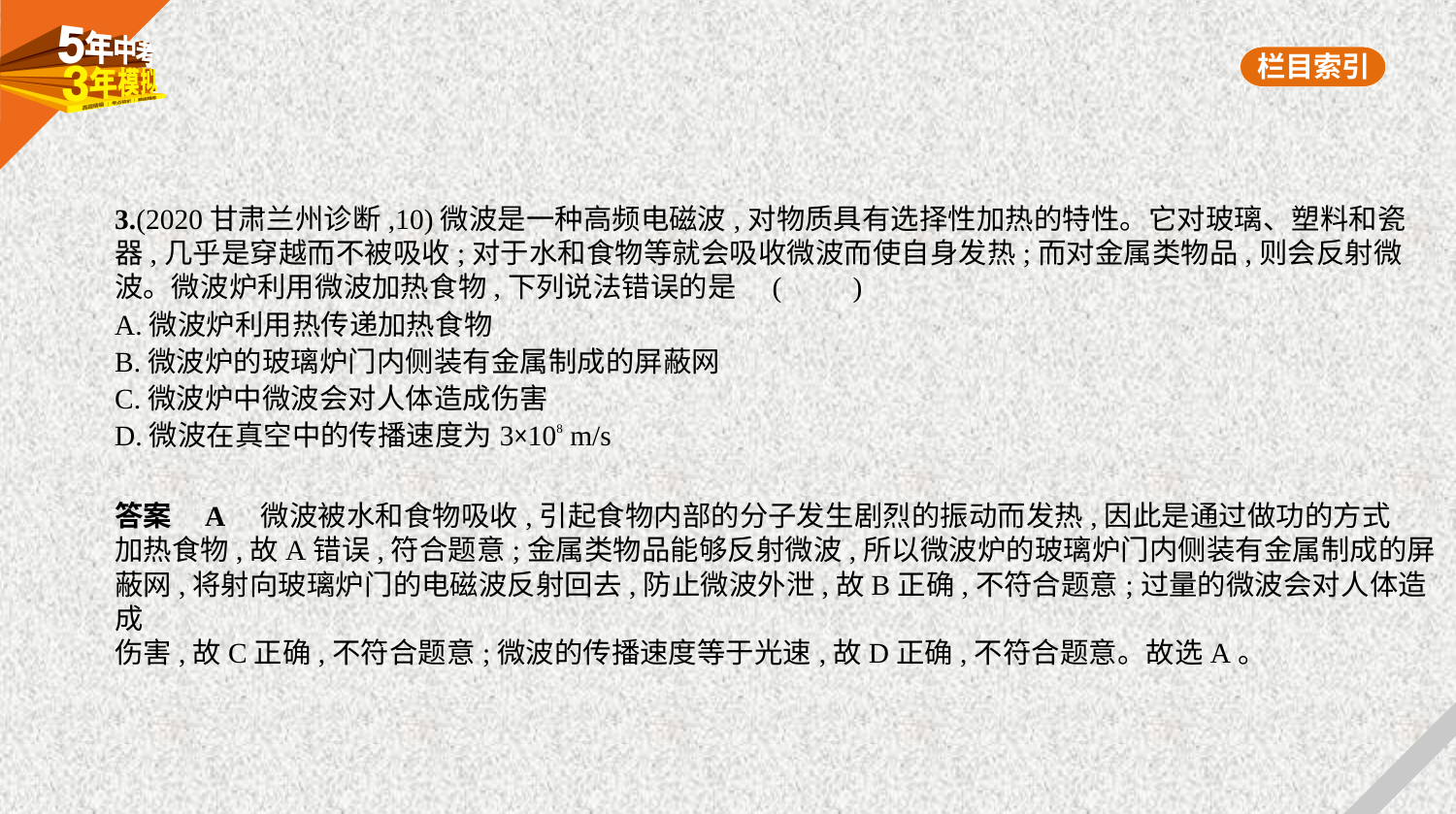

3.(2020甘肃兰州诊断,10)微波是一种高频电磁波,对物质具有选择性加热的特性。它对玻璃、塑料和瓷
器,几乎是穿越而不被吸收;对于水和食物等就会吸收微波而使自身发热;而对金属类物品,则会反射微
波。微波炉利用微波加热食物,下列说法错误的是 (　　)
A.微波炉利用热传递加热食物
B.微波炉的玻璃炉门内侧装有金属制成的屏蔽网
C.微波炉中微波会对人体造成伤害
D.微波在真空中的传播速度为3×108 m/s
答案    A　微波被水和食物吸收,引起食物内部的分子发生剧烈的振动而发热,因此是通过做功的方式
加热食物,故A错误,符合题意;金属类物品能够反射微波,所以微波炉的玻璃炉门内侧装有金属制成的屏
蔽网,将射向玻璃炉门的电磁波反射回去,防止微波外泄,故B正确,不符合题意;过量的微波会对人体造成
伤害,故C正确,不符合题意;微波的传播速度等于光速,故D正确,不符合题意。故选A。